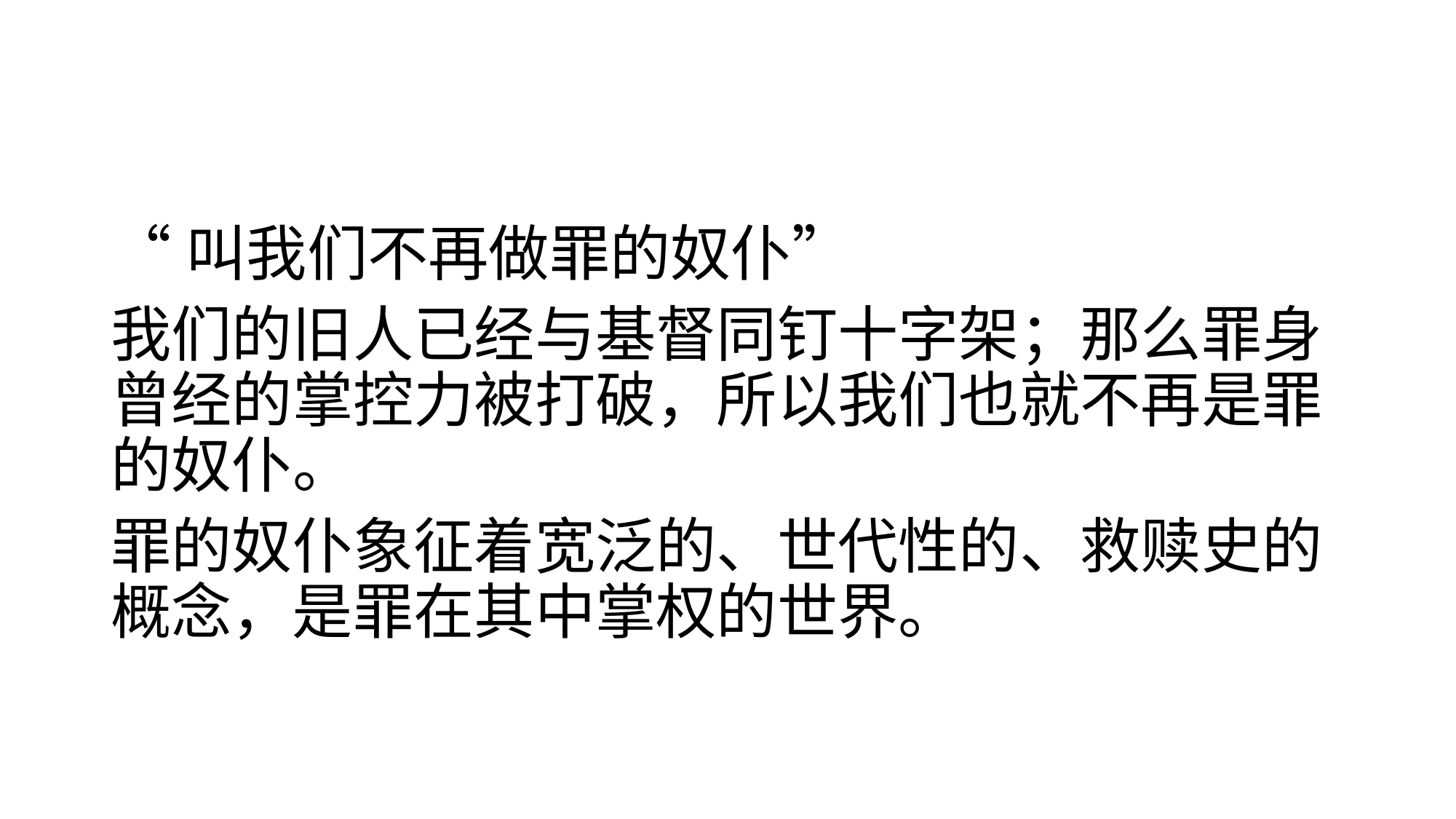

#
“叫我们不再做罪的奴仆”
我们的旧人已经与基督同钉十字架；那么罪身曾经的掌控力被打破，所以我们也就不再是罪的奴仆。
罪的奴仆象征着宽泛的、世代性的、救赎史的概念，是罪在其中掌权的世界。